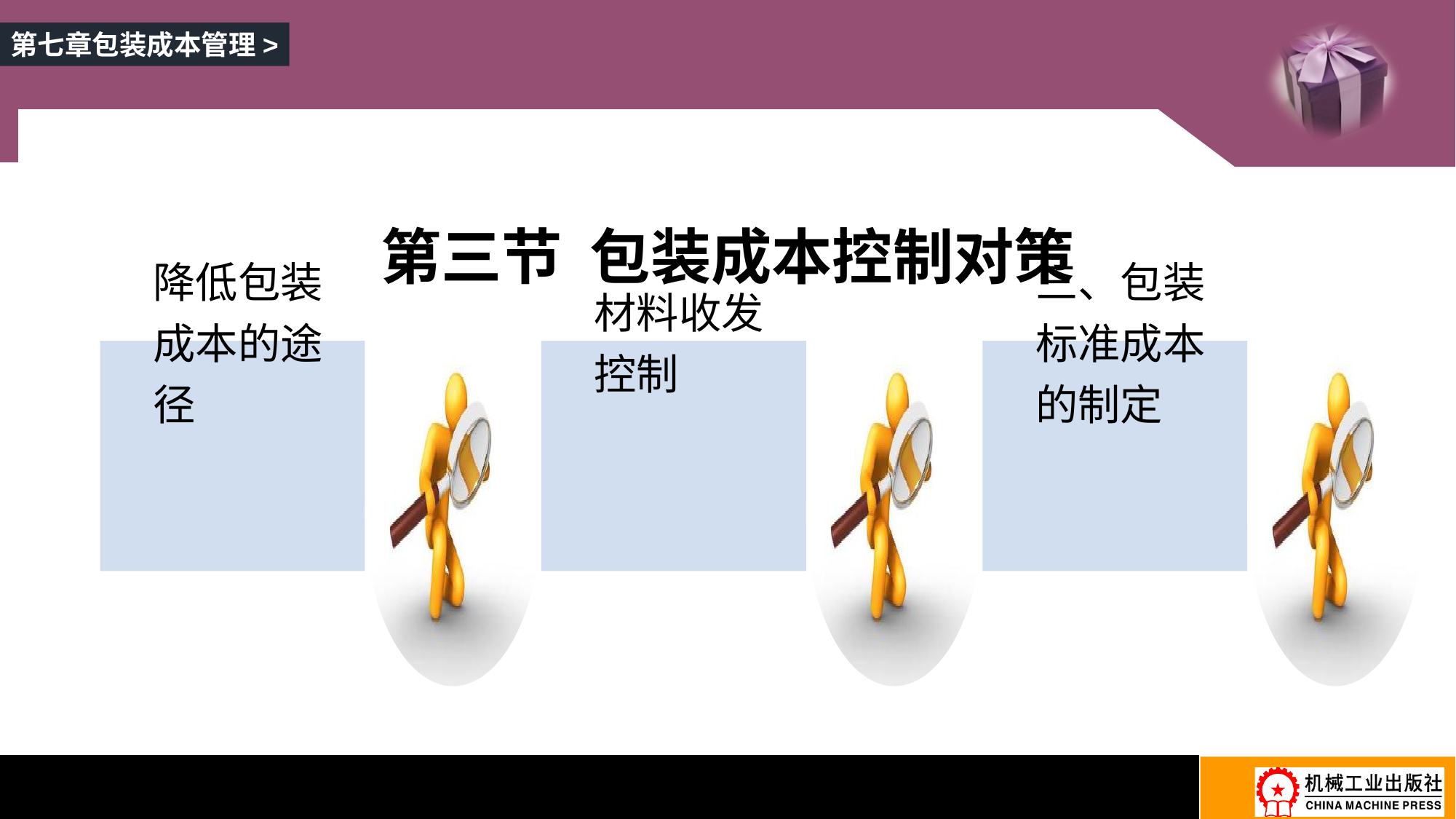

第七章包装成本管理>
# 第三节  包装成本控制对策
降低包装成本的途径
材料收发控制